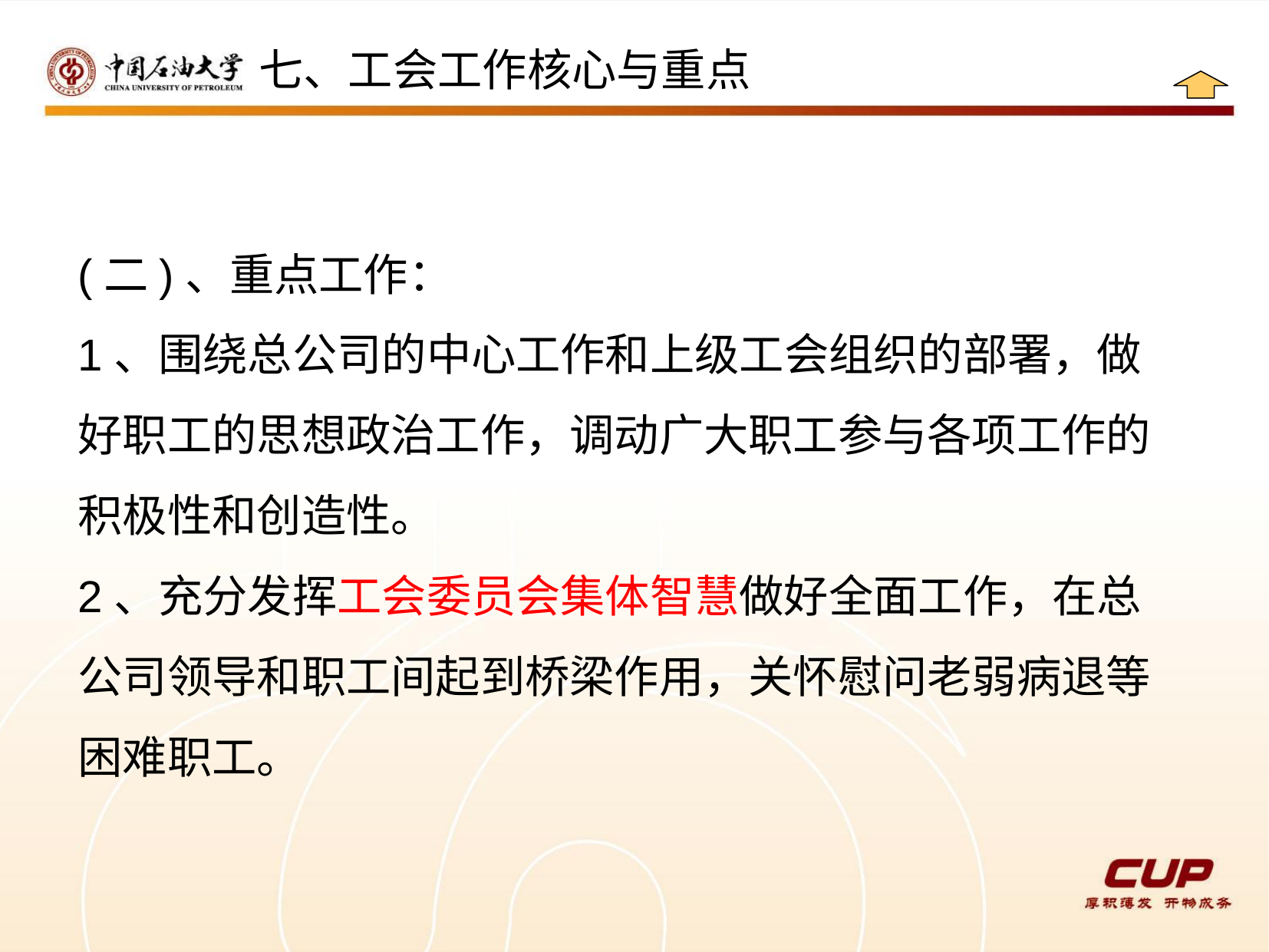

七、工会工作核心与重点

(二)、重点工作：
1、围绕总公司的中心工作和上级工会组织的部署，做好职工的思想政治工作，调动广大职工参与各项工作的积极性和创造性。
2、充分发挥工会委员会集体智慧做好全面工作，在总公司领导和职工间起到桥梁作用，关怀慰问老弱病退等困难职工。